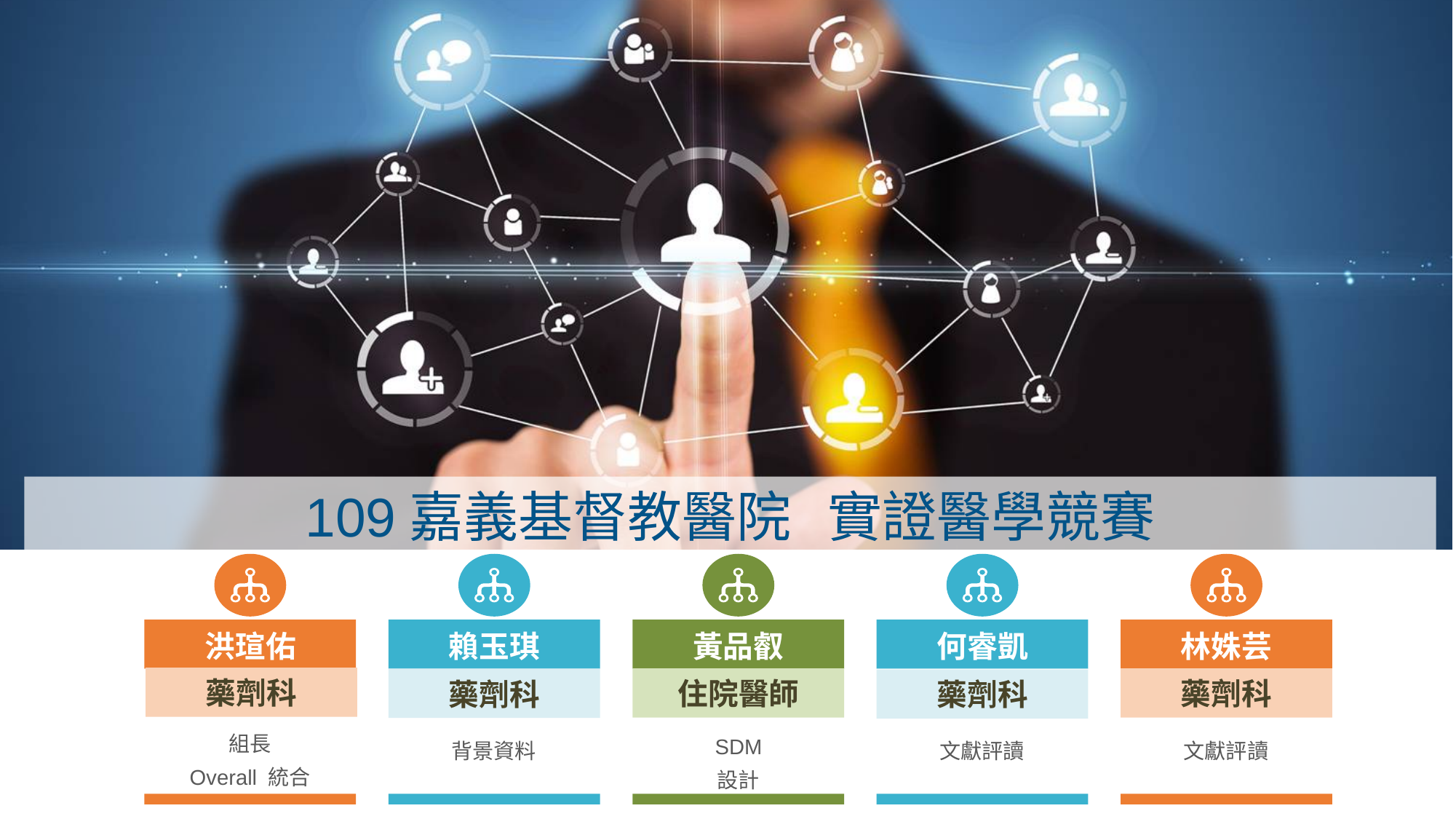

# 109嘉義基督教醫院   實證醫學競賽

洪瑄佑
賴玉琪
黃品叡
何睿凱
林姝芸
組長
Overall 統合
SDM
設計
背景資料
文獻評讀
文獻評讀
藥劑科
住院醫師
藥劑科
藥劑科
藥劑科